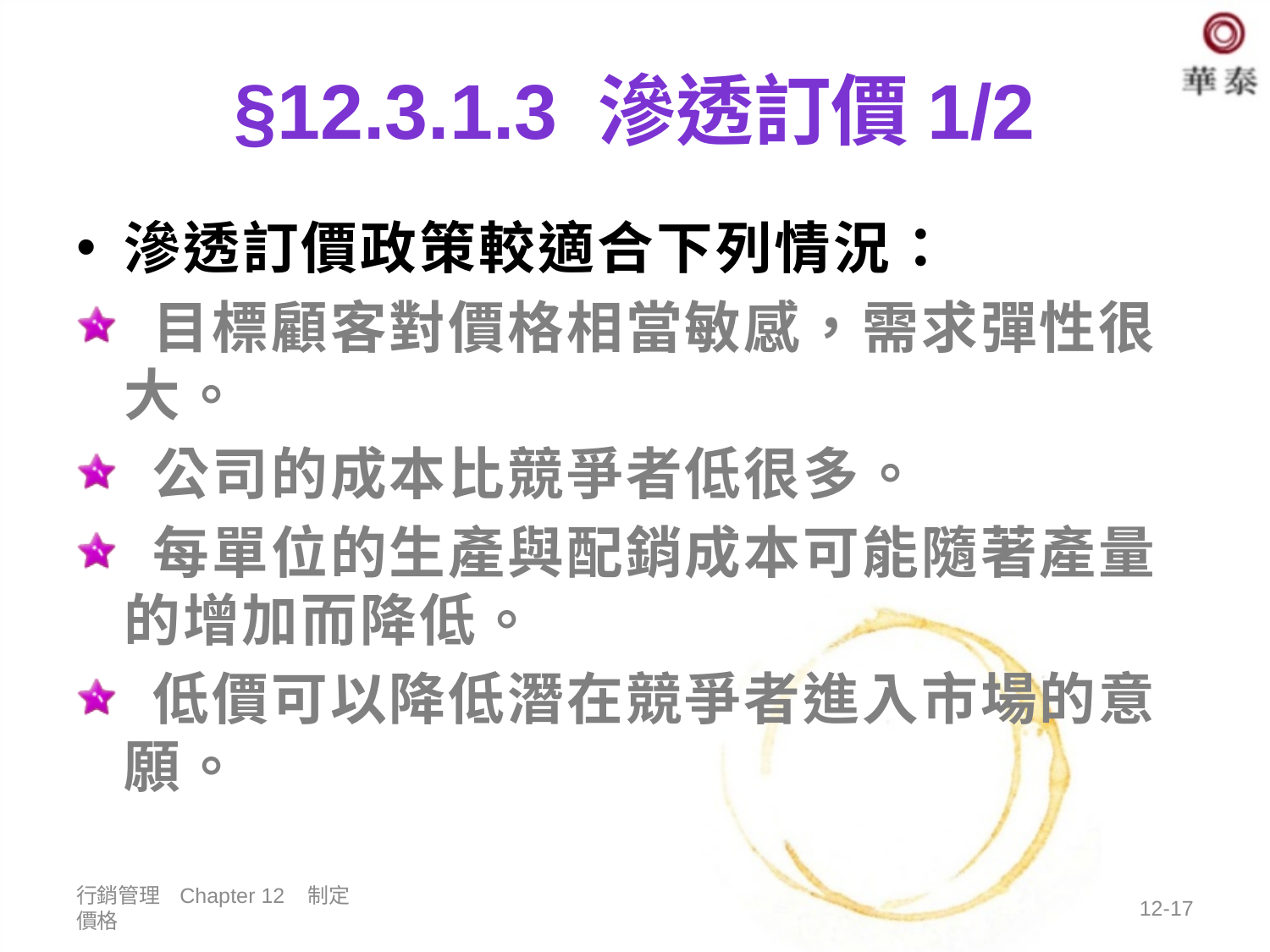

# §12.3.1.3 滲透訂價1/2
滲透訂價政策較適合下列情況：
 目標顧客對價格相當敏感，需求彈性很大。
 公司的成本比競爭者低很多。
 每單位的生產與配銷成本可能隨著產量的增加而降低。
 低價可以降低潛在競爭者進入市場的意願。
行銷管理   Chapter 12   制定價格
12-17